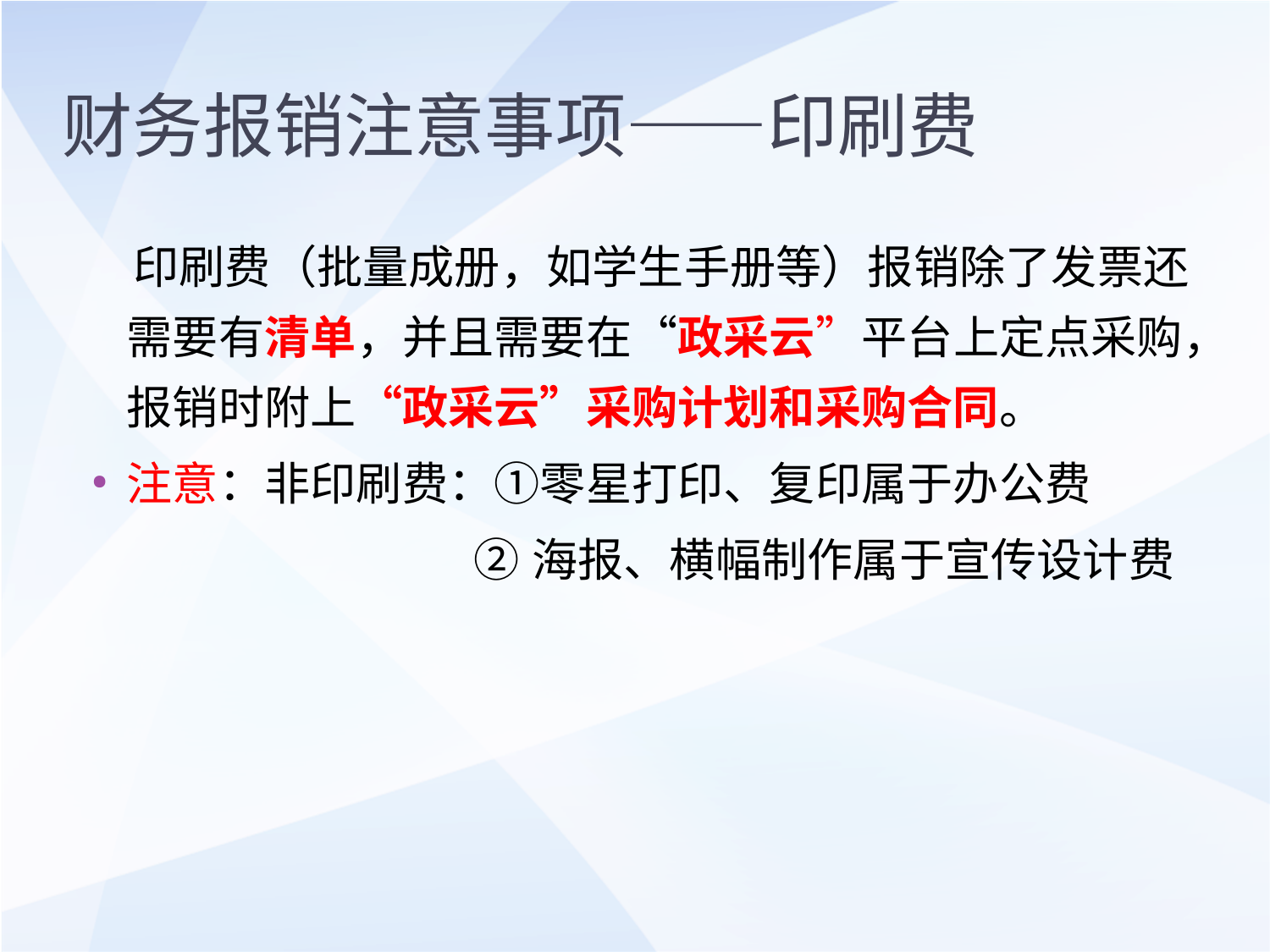

财务报销注意事项——印刷费
   印刷费（批量成册，如学生手册等）报销除了发票还需要有清单，并且需要在“政采云”平台上定点采购，报销时附上“政采云”采购计划和采购合同。
注意：非印刷费：①零星打印、复印属于办公费
                                     ②海报、横幅制作属于宣传设计费